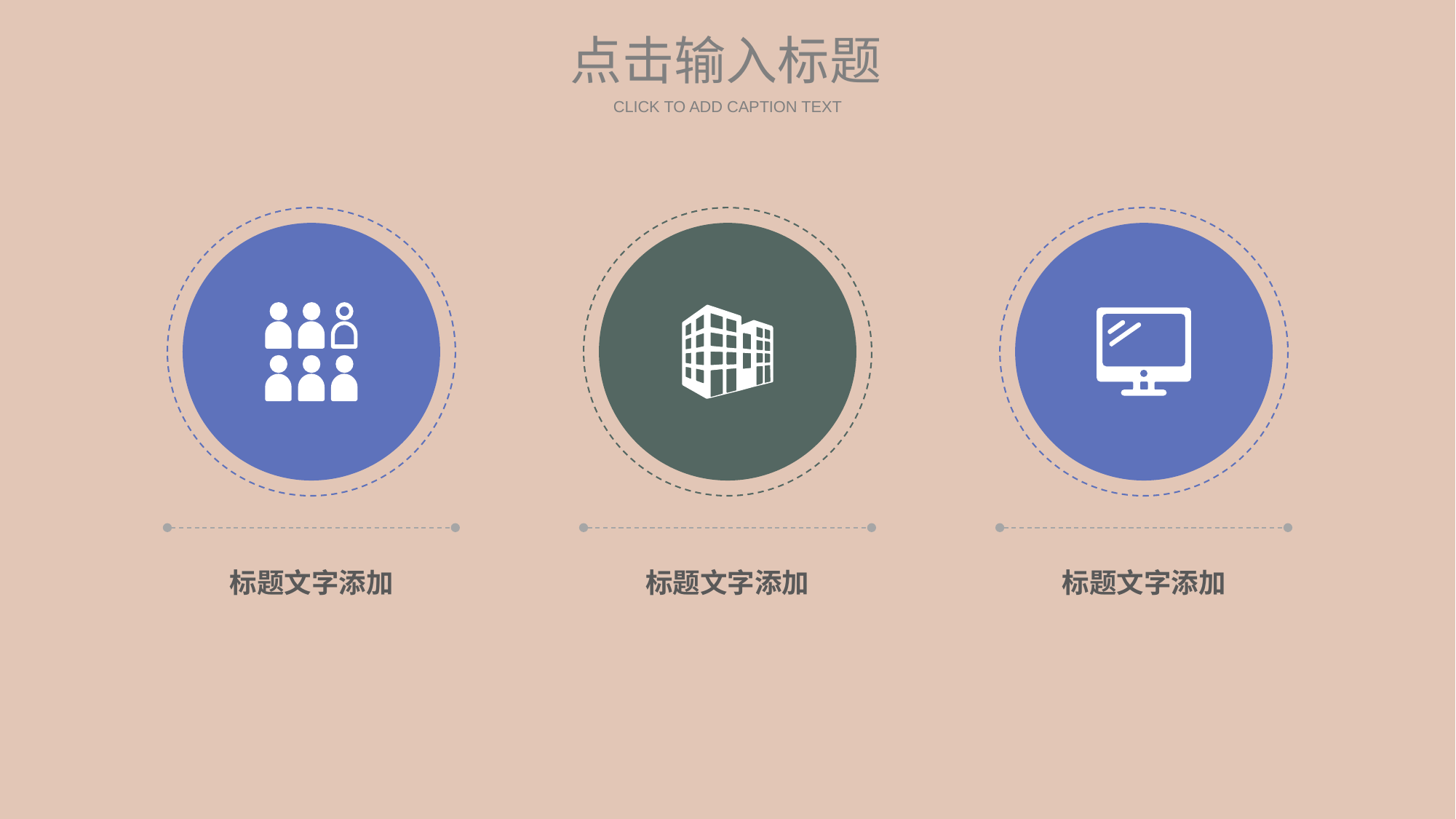

点击输入标题
CLICK TO ADD CAPTION TEXT

标题文字添加
标题文字添加
标题文字添加